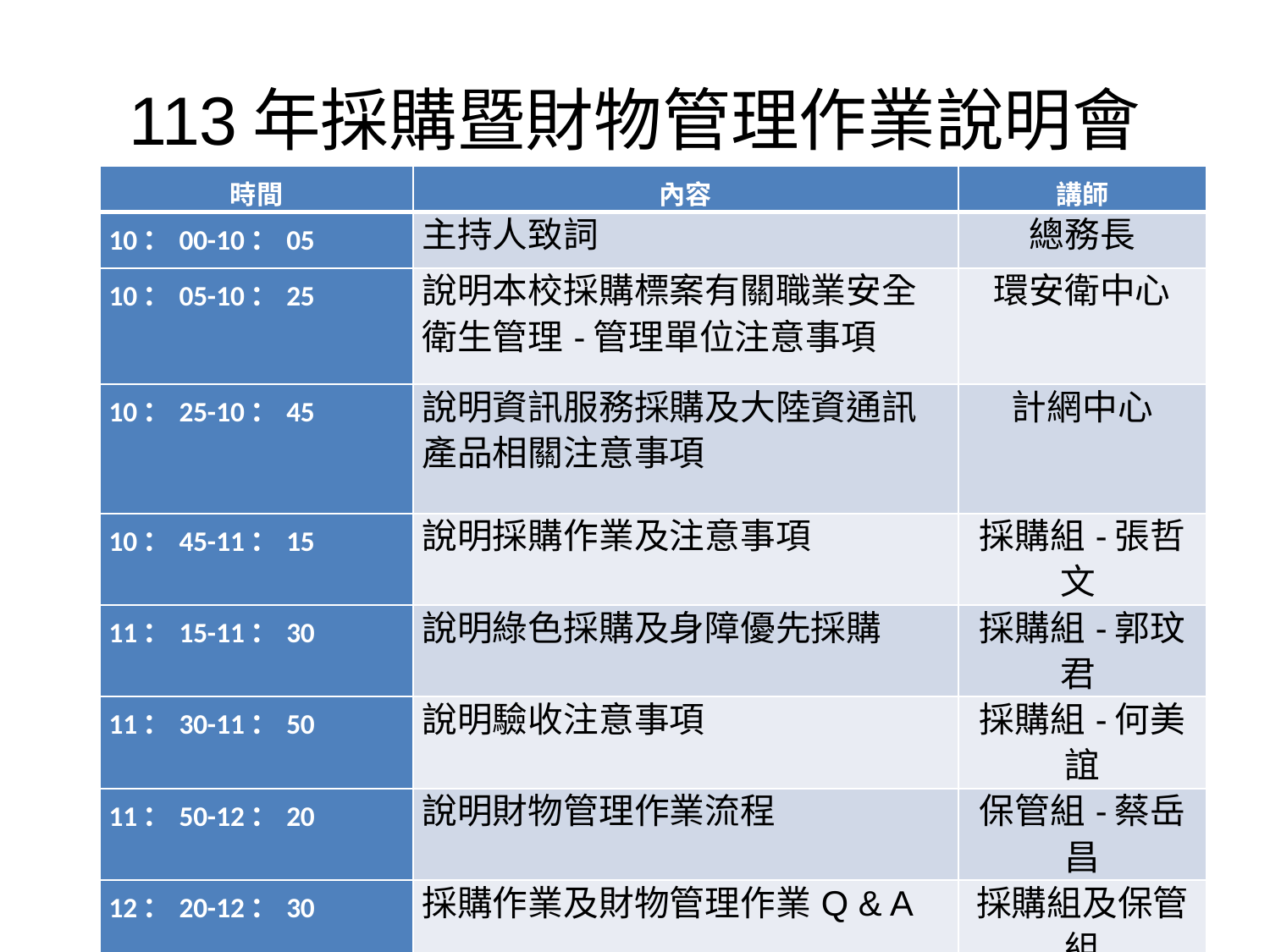

# 113年採購暨財物管理作業說明會
| 時間 | 內容 | 講師 |
| --- | --- | --- |
| 10：00-10：05 | 主持人致詞 | 總務長 |
| 10：05-10：25 | 說明本校採購標案有關職業安全衛生管理-管理單位注意事項 | 環安衛中心 |
| 10：25-10：45 | 說明資訊服務採購及大陸資通訊產品相關注意事項 | 計網中心 |
| 10：45-11：15 | 說明採購作業及注意事項 | 採購組-張哲文 |
| 11：15-11：30 | 說明綠色採購及身障優先採購 | 採購組-郭玟君 |
| 11：30-11：50 | 說明驗收注意事項 | 採購組-何美誼 |
| 11：50-12：20 | 說明財物管理作業流程 | 保管組-蔡岳昌 |
| 12：20-12：30 | 採購作業及財物管理作業Q & A | 採購組及保管組 |